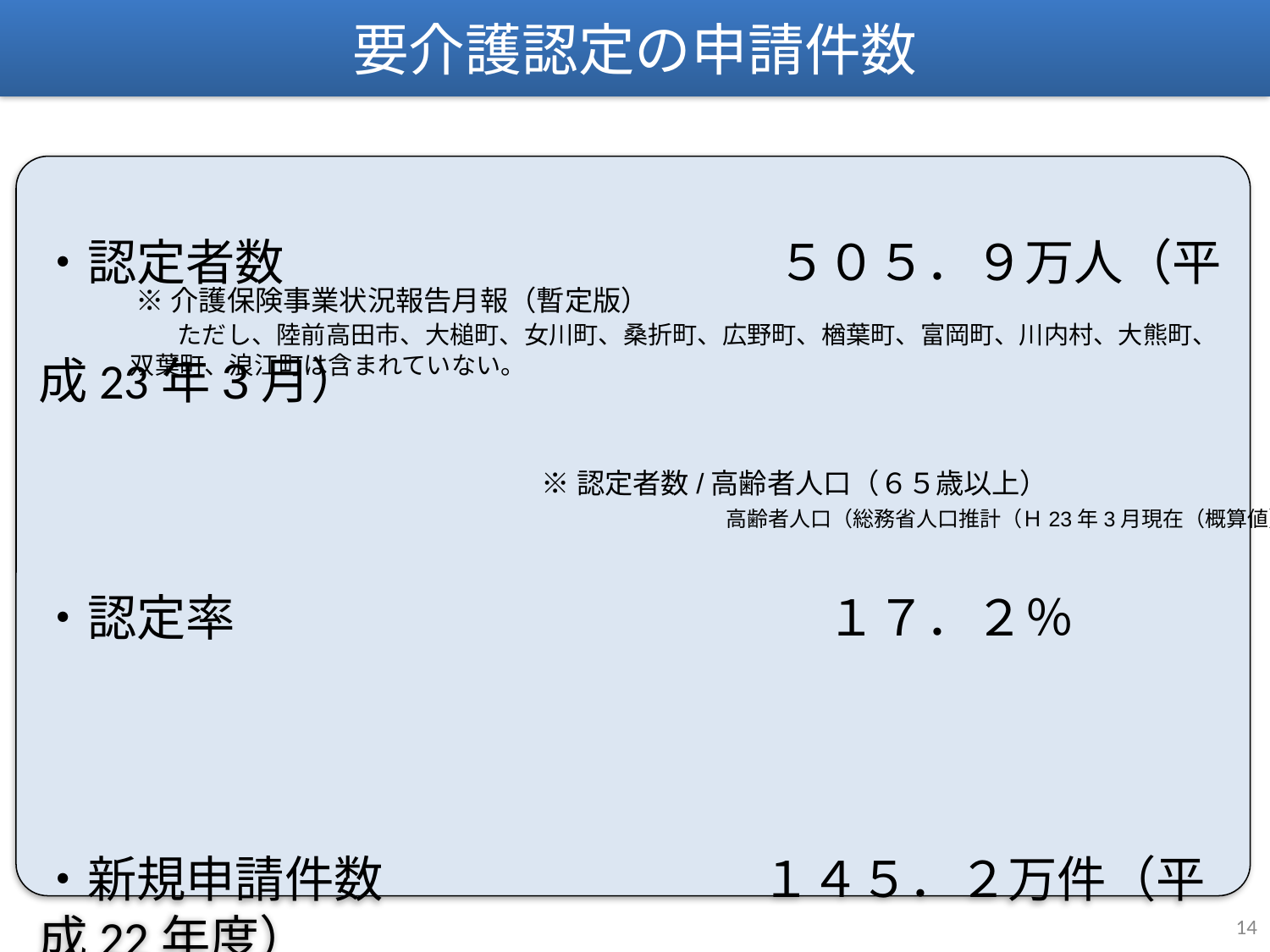

要介護認定の申請件数
・認定者数　　　　　　　　　　５０５．９万人（平成23年3月）

・認定率　　　　　　　　　　　　１７．２％

・新規申請件数　　　　   　　　１４５．２万件（平成22年度）
・更新申請件数　　 　  　　　　３９６．７万件（平成22年度）
・区分変更申請件数　        　　 ３２．０万件（平成22年度）
　　　　　　　　　　　　　　※認定支援ネットワークへの報告より（平成24年3月26日時点）
　　　　　　　　　　　　　　　　　　　　　　　（ただし、全ての市町村等が送信しているわけではない）
 ※介護保険事業状況報告月報（暫定版）
　   ただし、陸前高田市、大槌町、女川町、桑折町、広野町、楢葉町、富岡町、川内村、大熊町、双葉町、浪江町は含まれていない。
 ※認定者数/高齢者人口（６５歳以上）
 　　　　　　　　　高齢者人口（総務省人口推計（Ｈ23年3月現在（概算値）））
14